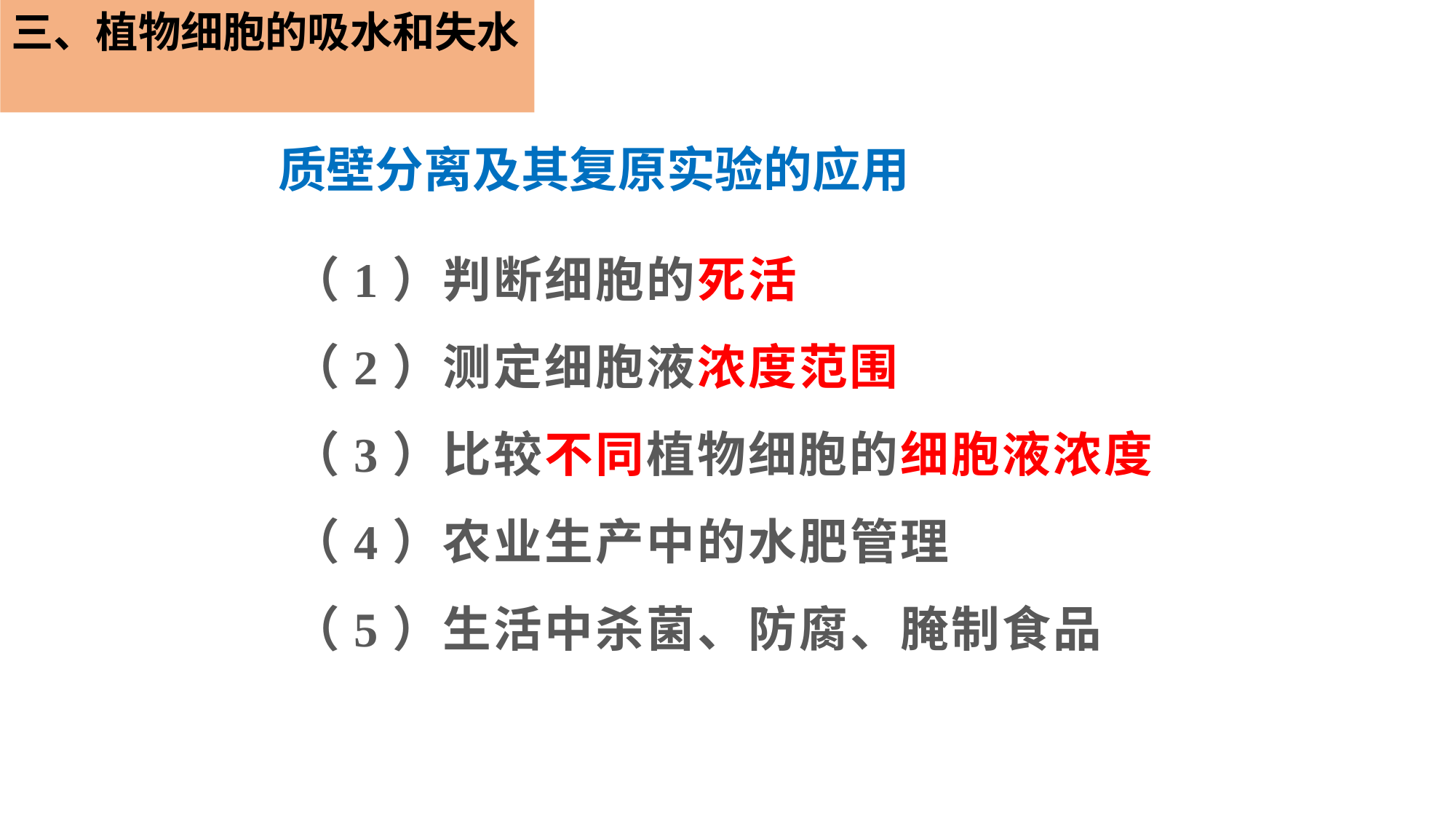

三、植物细胞的吸水和失水
质壁分离及其复原实验的应用
（1）判断细胞的死活
（2）测定细胞液浓度范围
（3）比较不同植物细胞的细胞液浓度
（4）农业生产中的水肥管理
（5）生活中杀菌、防腐、腌制食品